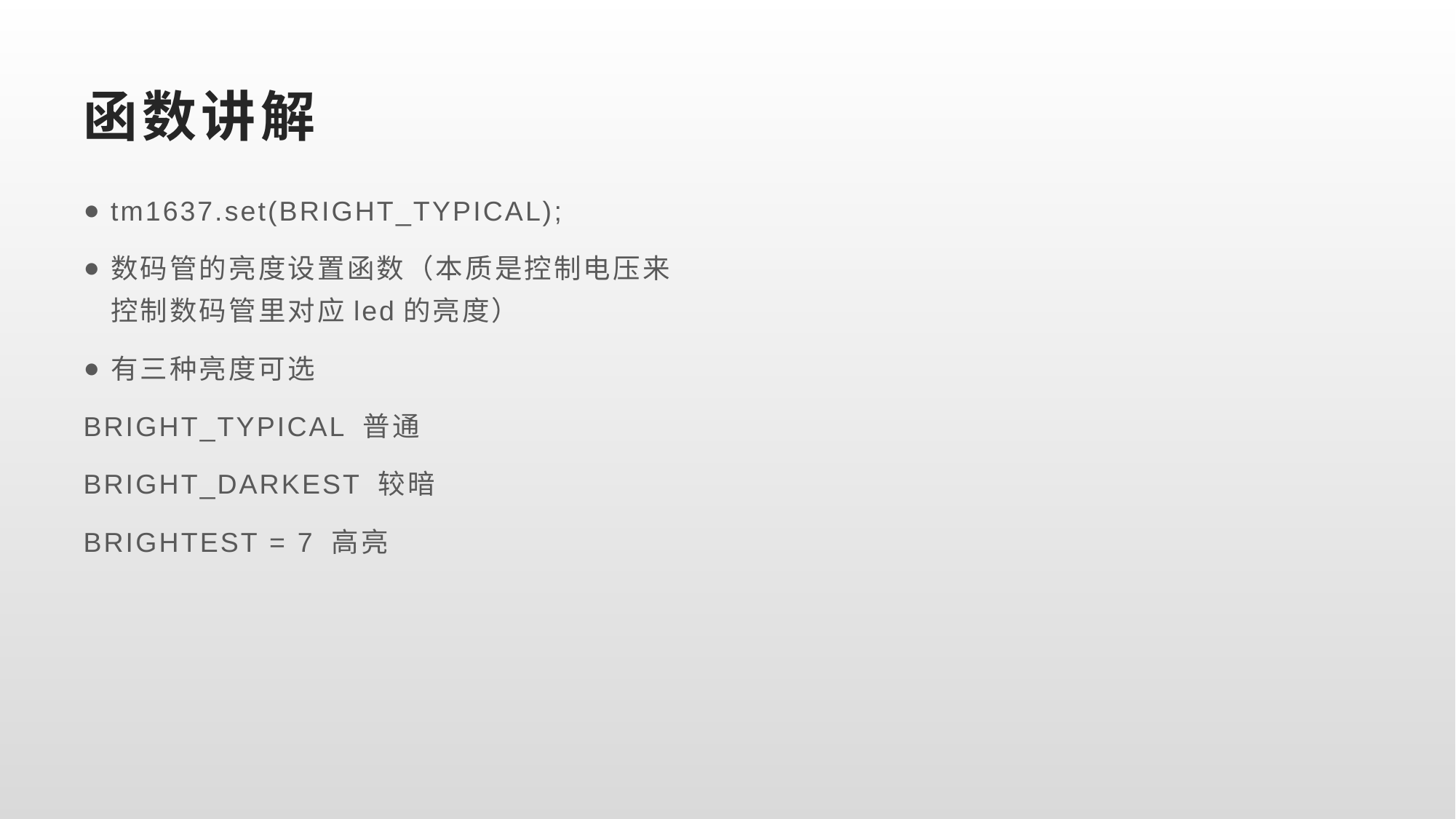

# 函数讲解
tm1637.set(BRIGHT_TYPICAL);
数码管的亮度设置函数（本质是控制电压来控制数码管里对应led的亮度）
有三种亮度可选
BRIGHT_TYPICAL 普通
BRIGHT_DARKEST 较暗
BRIGHTEST = 7 高亮